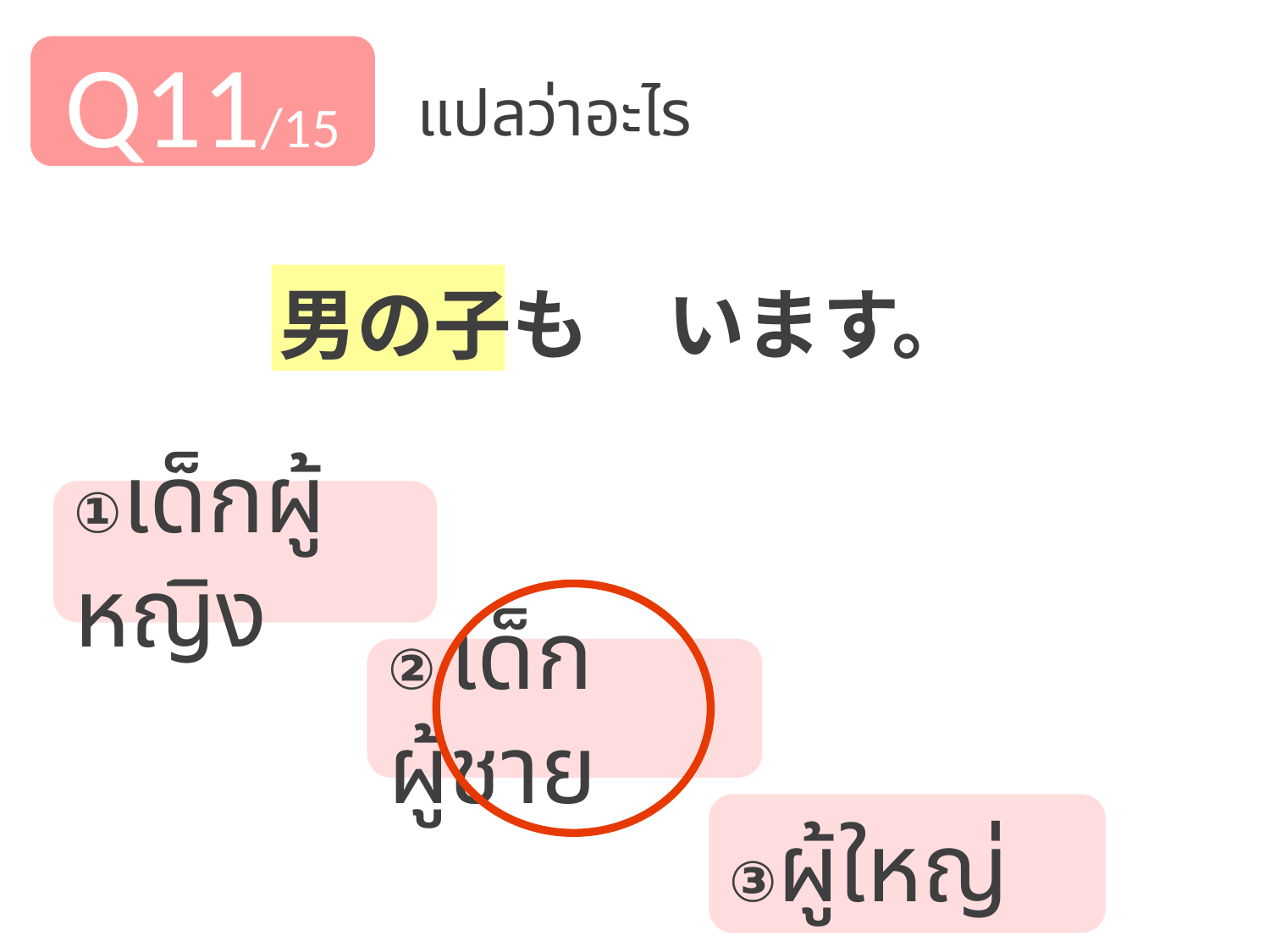

Q11/15
แปลว่าอะไร

男の子も　います。
①เด็กผู้หญิง

② เด็กผู้ชาย
③ผู้ใหญ่